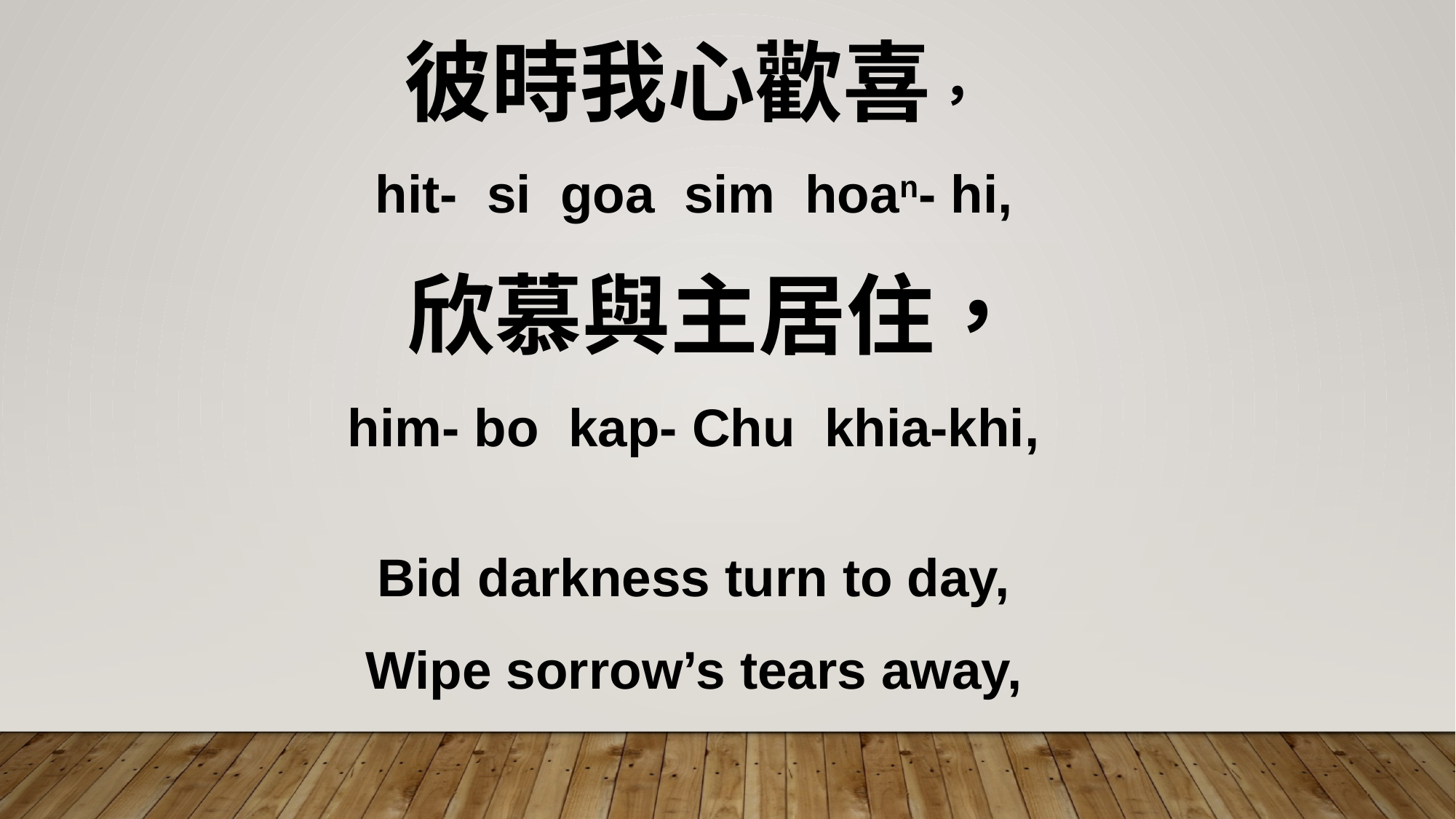

彼時我心歡喜，
hit-  si  goa  sim  hoan- hi,
 欣慕與主居住，
him- bo  kap- Chu  khia-khi,

Bid darkness turn to day,
Wipe sorrow’s tears away,